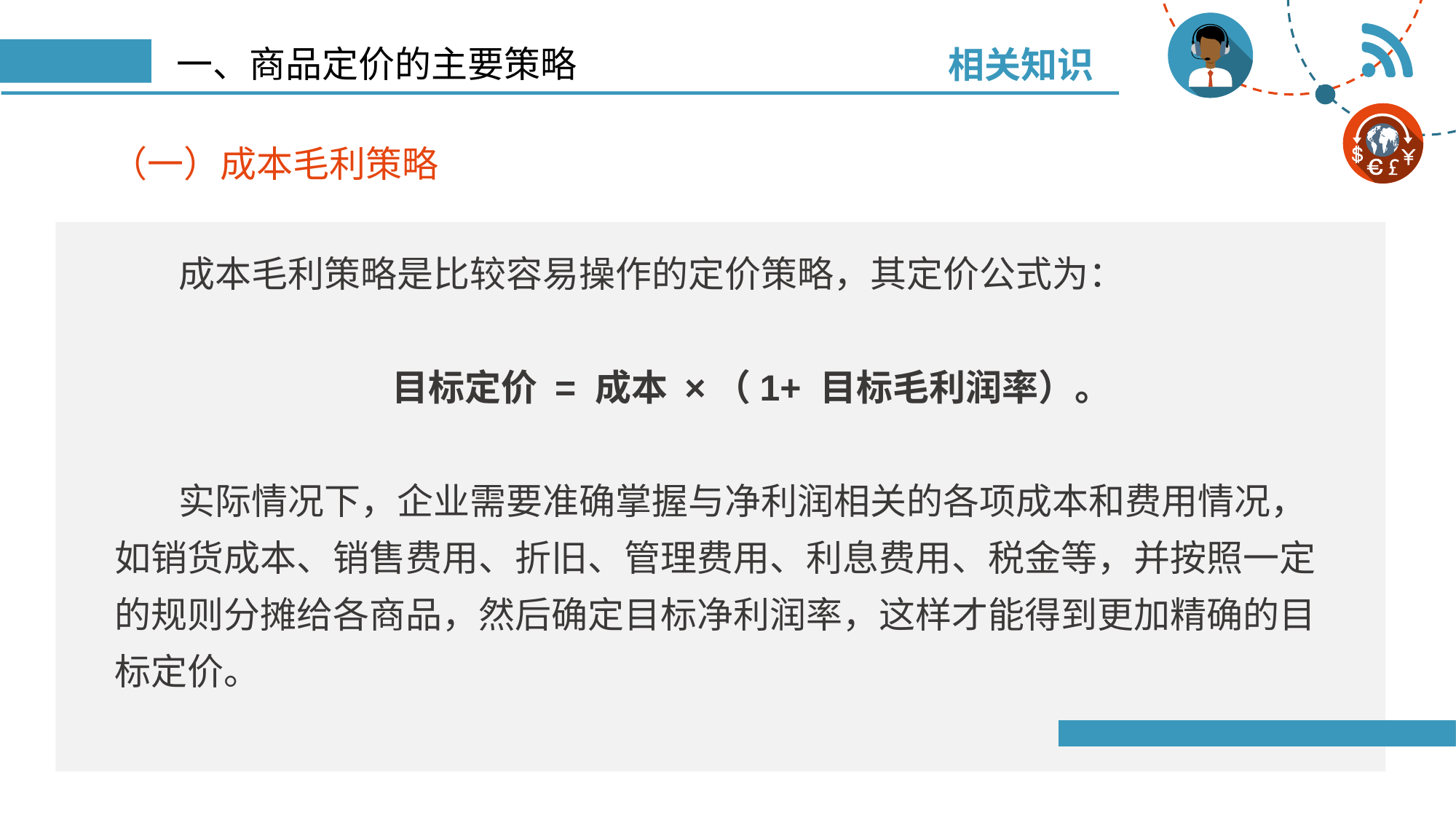

相关知识
# 一、商品定价的主要策略
（一）成本毛利策略

成本毛利策略是比较容易操作的定价策略，其定价公式为：

目标定价 = 成本 ×（1+ 目标毛利润率）。

实际情况下，企业需要准确掌握与净利润相关的各项成本和费用情况，如销货成本、销售费用、折旧、管理费用、利息费用、税金等，并按照一定的规则分摊给各商品，然后确定目标净利润率，这样才能得到更加精确的目标定价。